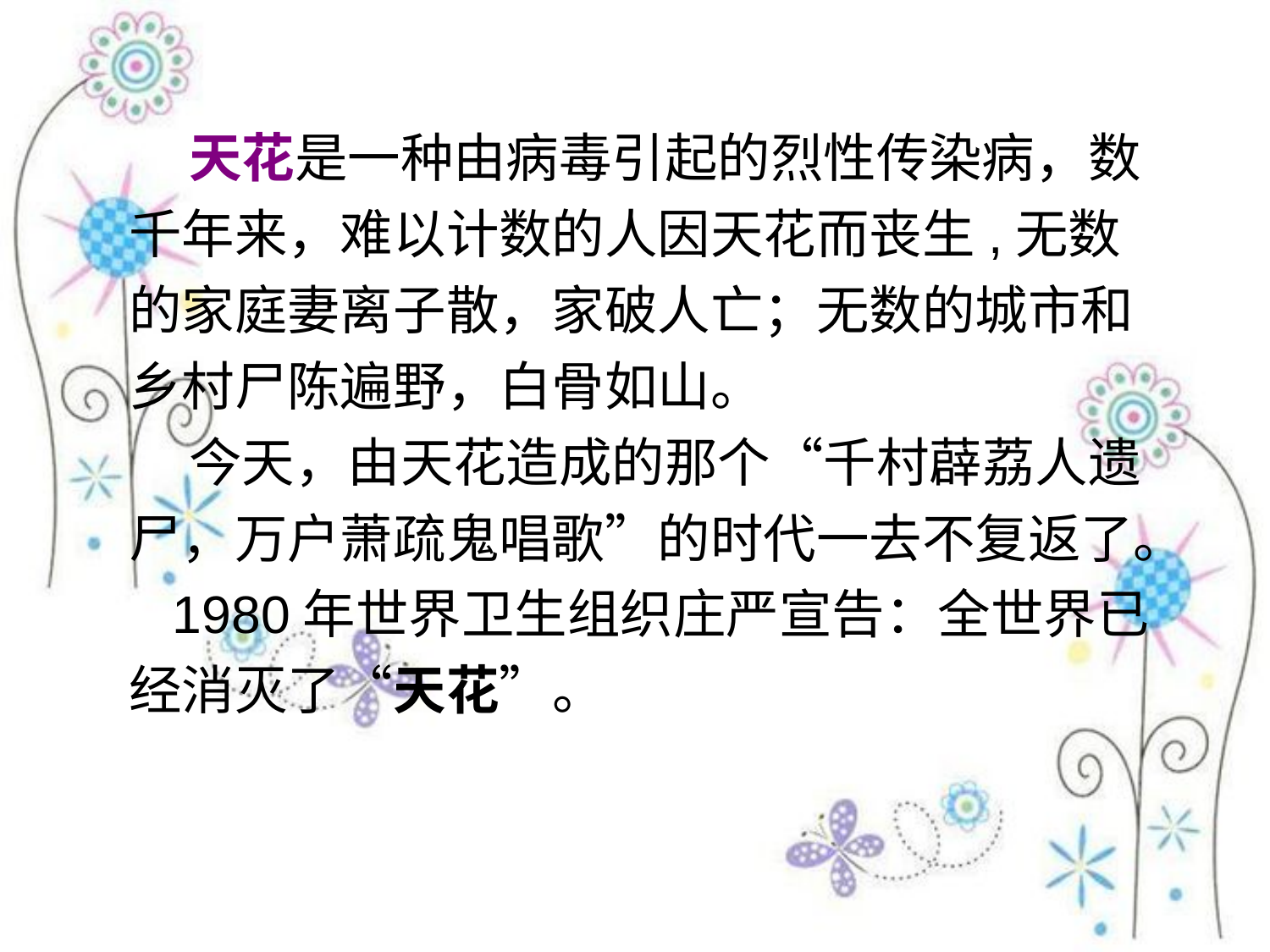

天花是一种由病毒引起的烈性传染病，数千年来，难以计数的人因天花而丧生,无数的家庭妻离子散，家破人亡；无数的城市和乡村尸陈遍野，白骨如山。
    今天，由天花造成的那个“千村薜荔人遗尸，万户萧疏鬼唱歌”的时代一去不复返了。
   1980年世界卫生组织庄严宣告：全世界已经消灭了“天花”。